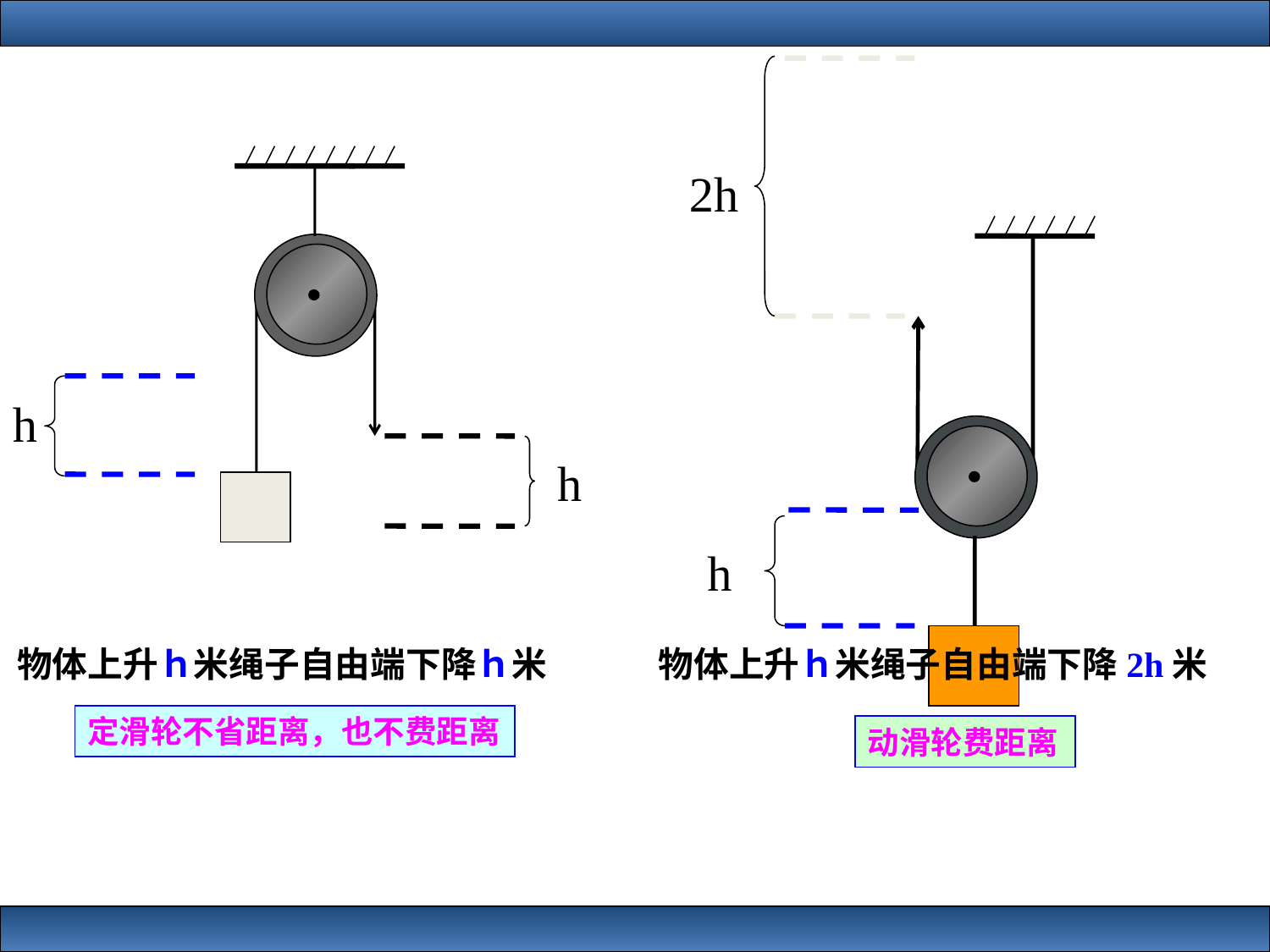

2h

h

h

h

物体上升ｈ米绳子自由端下降ｈ米
物体上升ｈ米绳子自由端下降2h米
定滑轮不省距离，也不费距离
动滑轮费距离